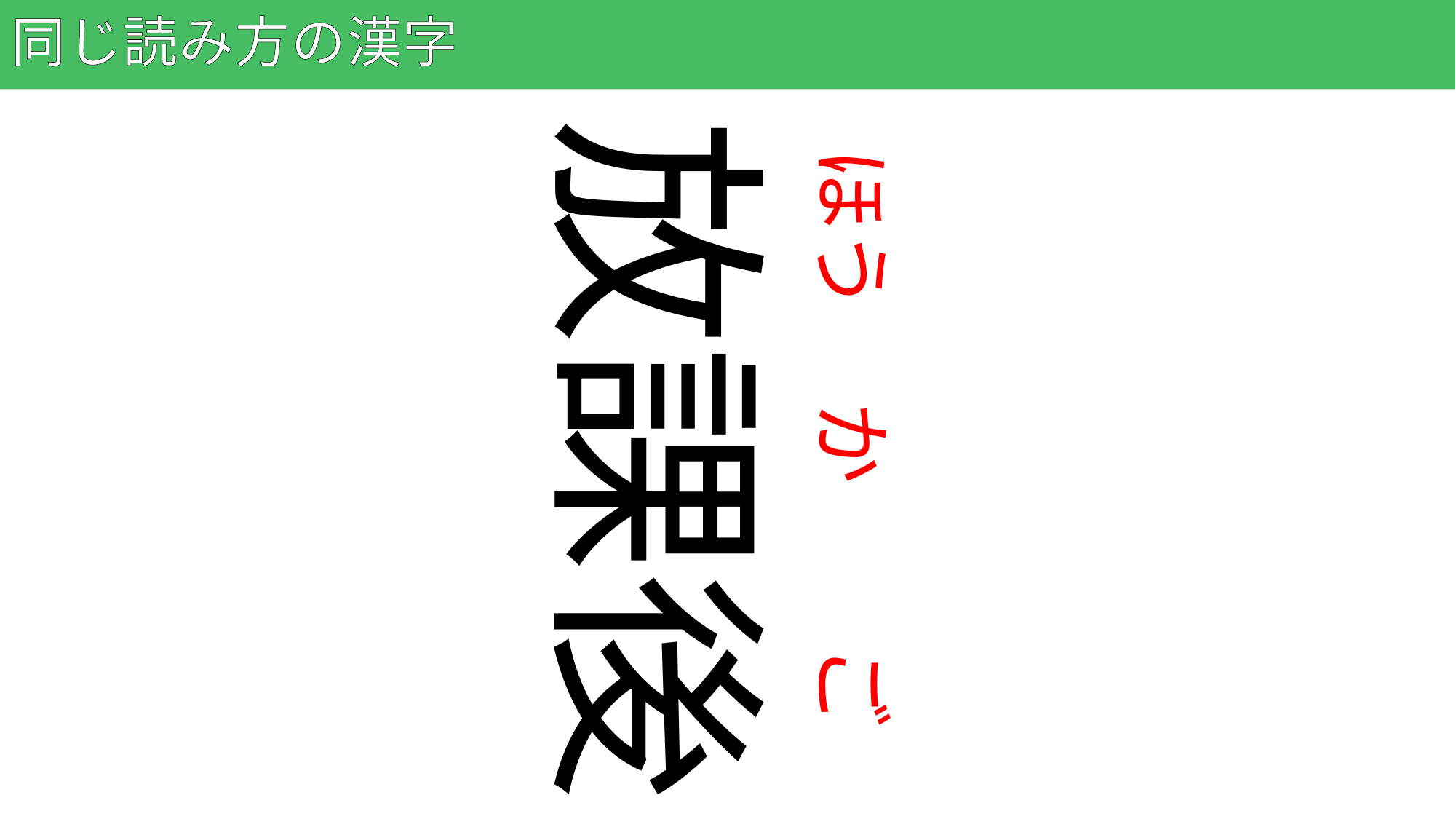

# 同じ読み方の漢字
86
放課後
ほう
か
ご